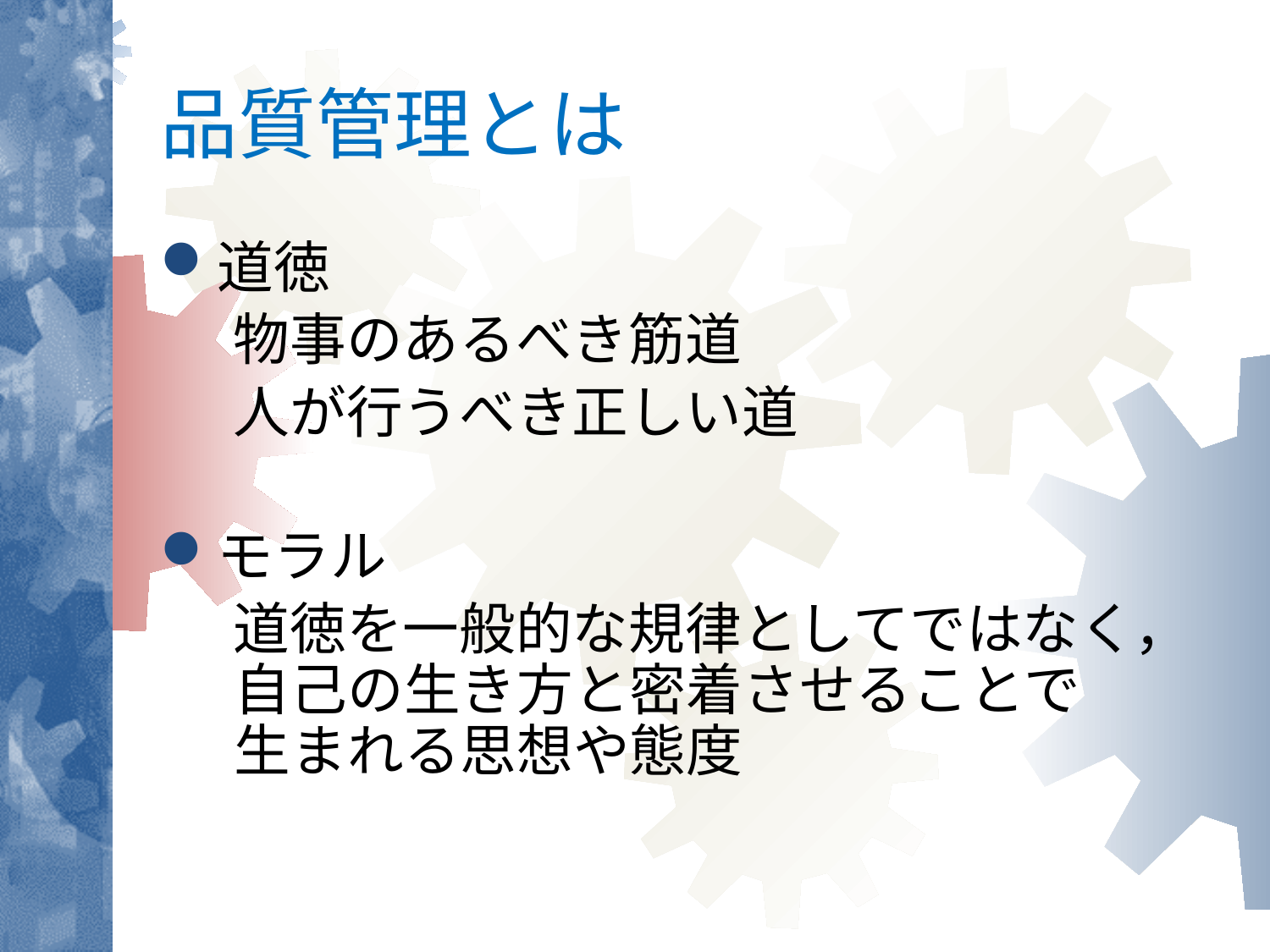

# 品質管理とは
道徳
物事のあるべき筋道
人が行うべき正しい道

モラル
道徳を一般的な規律としてではなく，自己の生き方と密着させることで　　生まれる思想や態度